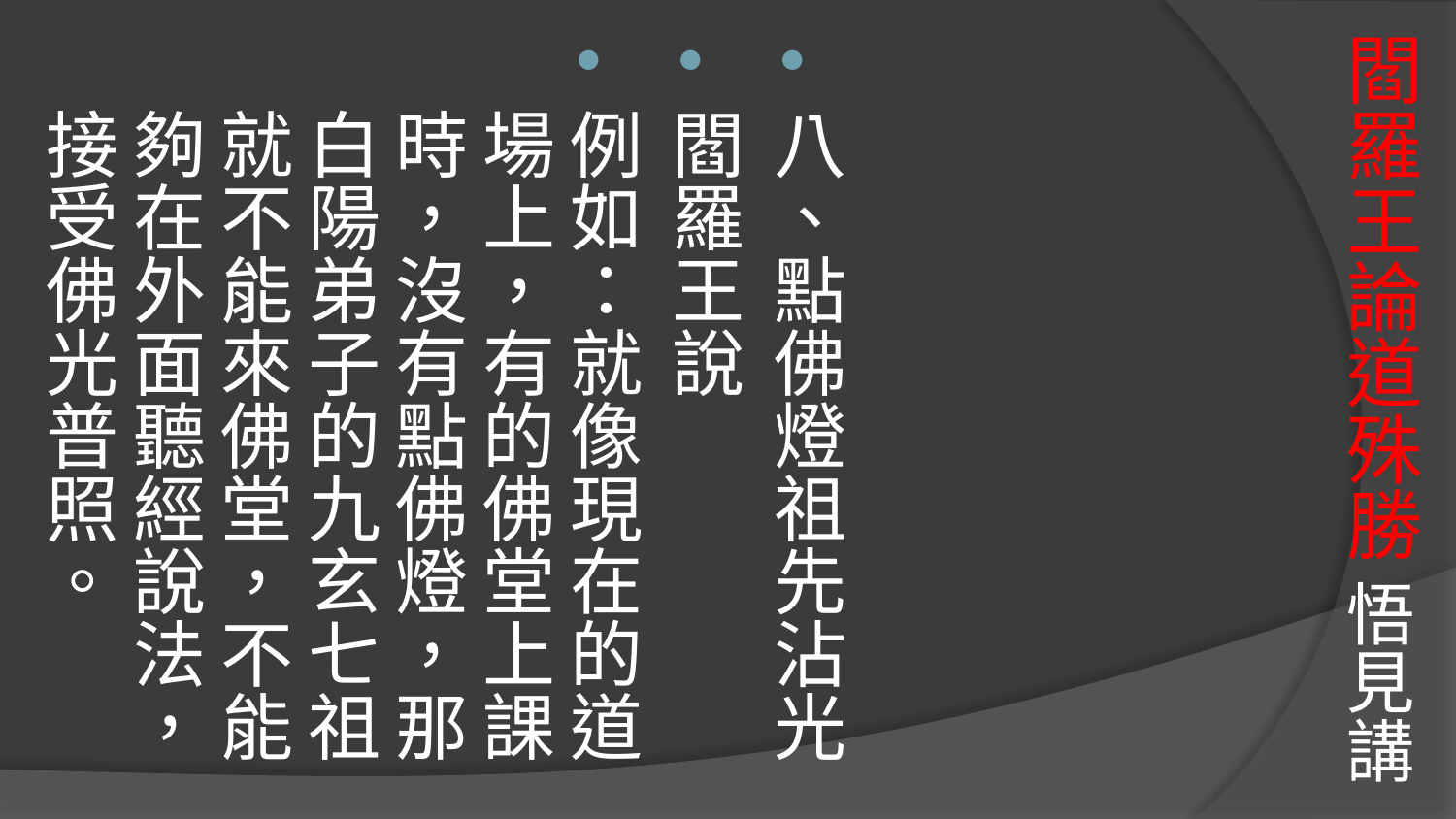

# 閻羅王論道殊勝 悟見講
八、點佛燈祖先沾光
閻羅王說
例如：就像現在的道場上，有的佛堂上課時，沒有點佛燈，那白陽弟子的九玄七祖就不能來佛堂，不能夠在外面聽經說法，接受佛光普照。